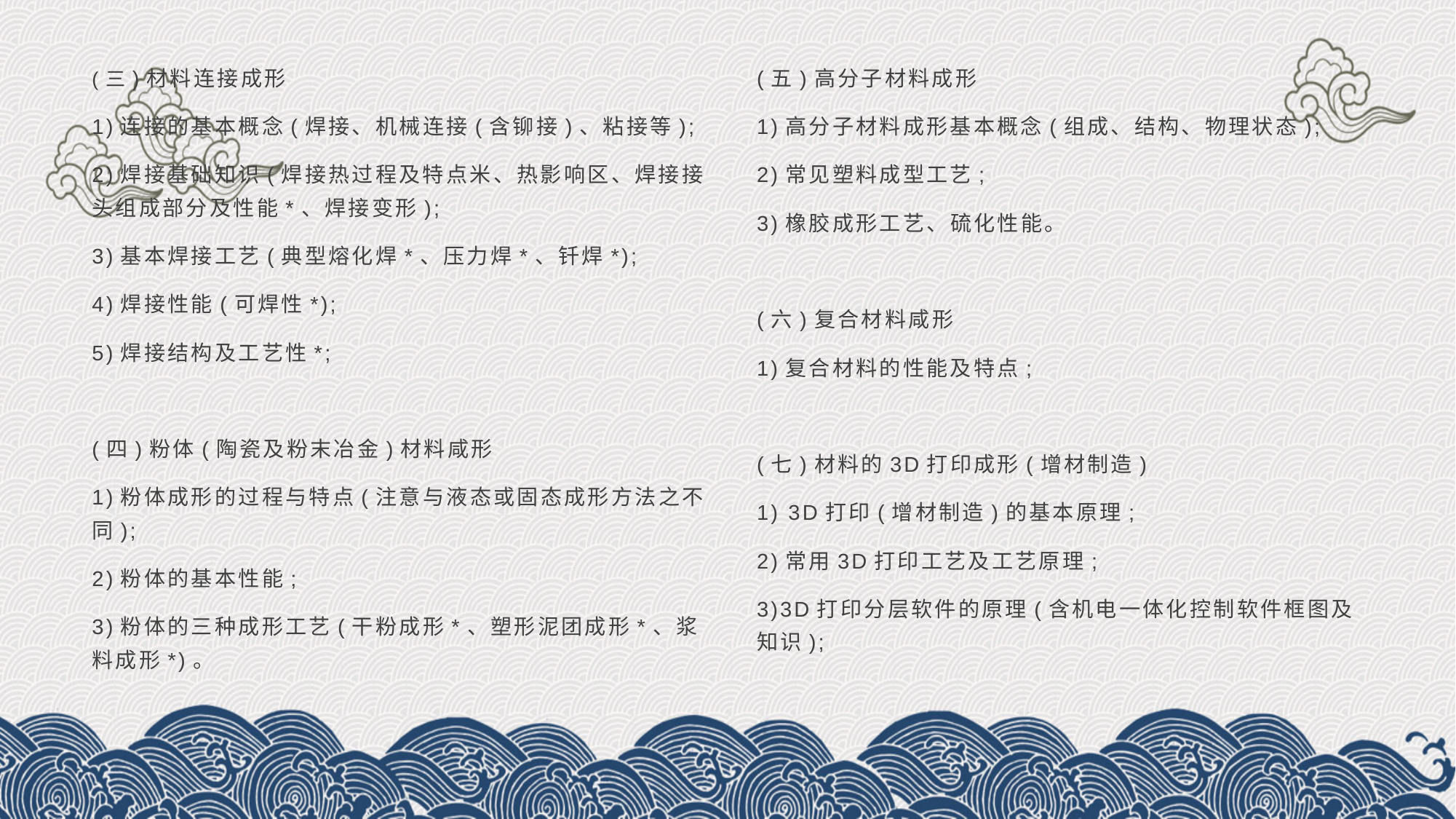

(三)材料连接成形
1)连接的基本概念(焊接、机械连接(含铆接)、粘接等);
2)焊接基础知识(焊接热过程及特点米、热影响区、焊接接头组成部分及性能*、焊接变形);
3)基本焊接工艺(典型熔化焊*、压力焊*、钎焊*);
4)焊接性能(可焊性*);
5)焊接结构及工艺性*;

(四)粉体(陶瓷及粉末冶金)材料咸形
1)粉体成形的过程与特点(注意与液态或固态成形方法之不同);
2)粉体的基本性能;
3)粉体的三种成形工艺(干粉成形*、塑形泥团成形*、浆料成形*)。
(五)高分子材料成形
1)高分子材料成形基本概念(组成、结构、物理状态);
2)常见塑料成型工艺;
3)橡胶成形工艺、硫化性能。

(六)复合材料咸形
1)复合材料的性能及特点;

(七)材料的3D打印成形(增材制造)
1) 3D打印(增材制造)的基本原理;
2)常用3D打印工艺及工艺原理;
3)3D打印分层软件的原理(含机电一体化控制软件框图及知识);